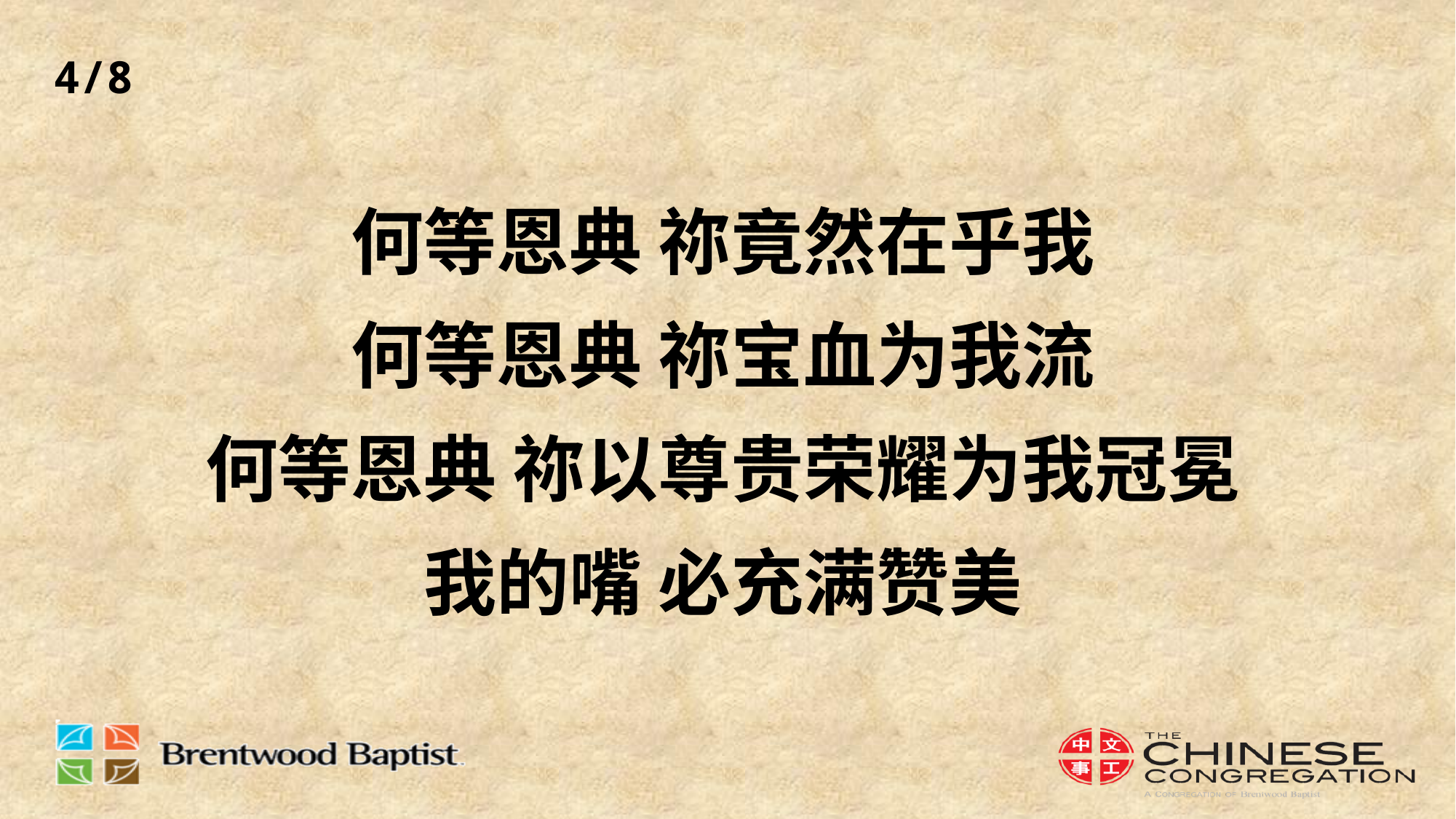

4/8
# 何等恩典 祢竟然在乎我 何等恩典 祢宝血为我流 何等恩典 祢以尊贵荣耀为我冠冕 我的嘴 必充满赞美